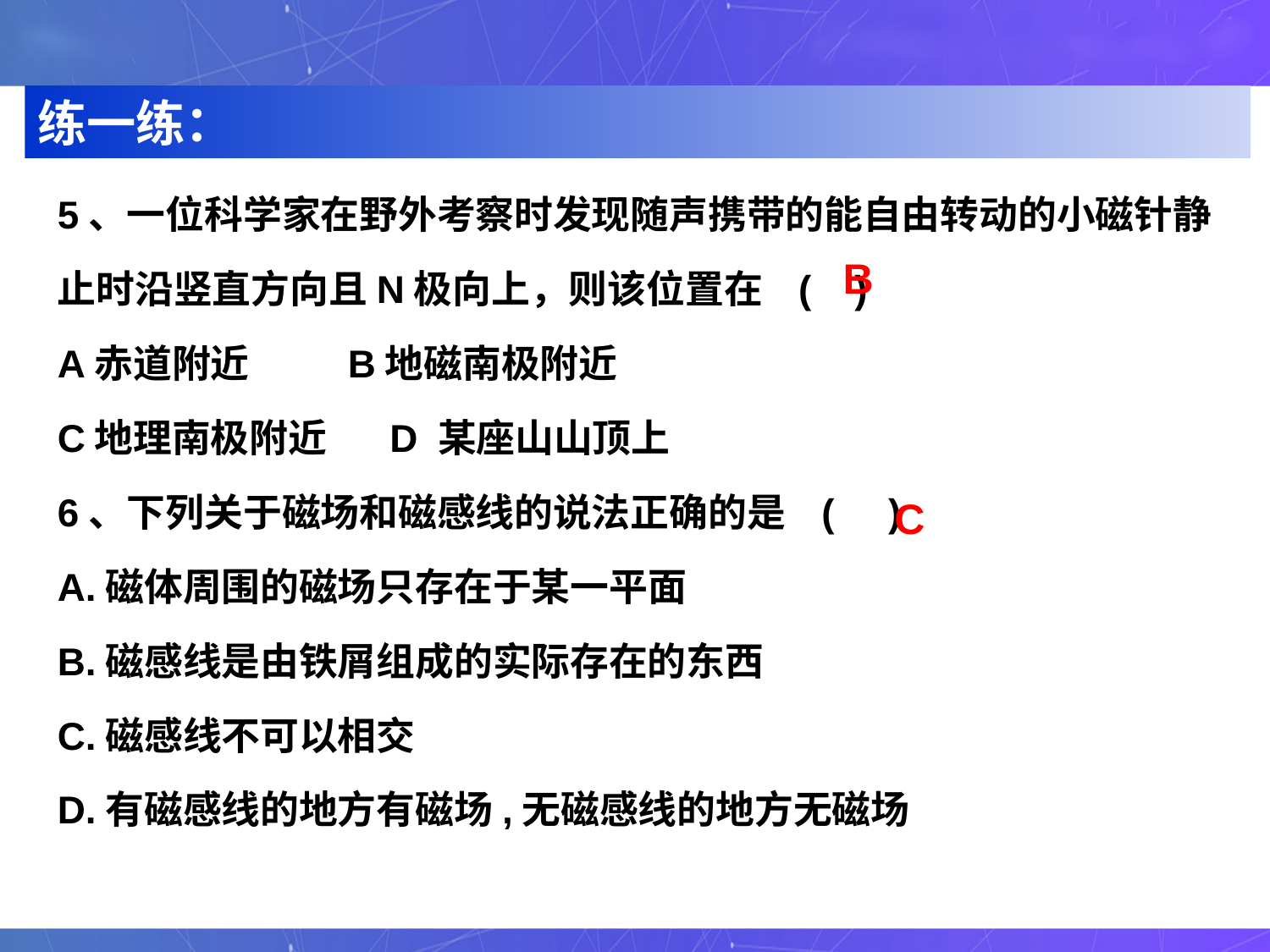

练一练：
5、一位科学家在野外考察时发现随声携带的能自由转动的小磁针静止时沿竖直方向且N极向上，则该位置在   (    )
A赤道附近          B地磁南极附近
C地理南极附近      D 某座山山顶上
6、下列关于磁场和磁感线的说法正确的是   (     )
A.磁体周围的磁场只存在于某一平面
B.磁感线是由铁屑组成的实际存在的东西
C.磁感线不可以相交
D.有磁感线的地方有磁场,无磁感线的地方无磁场
B
C